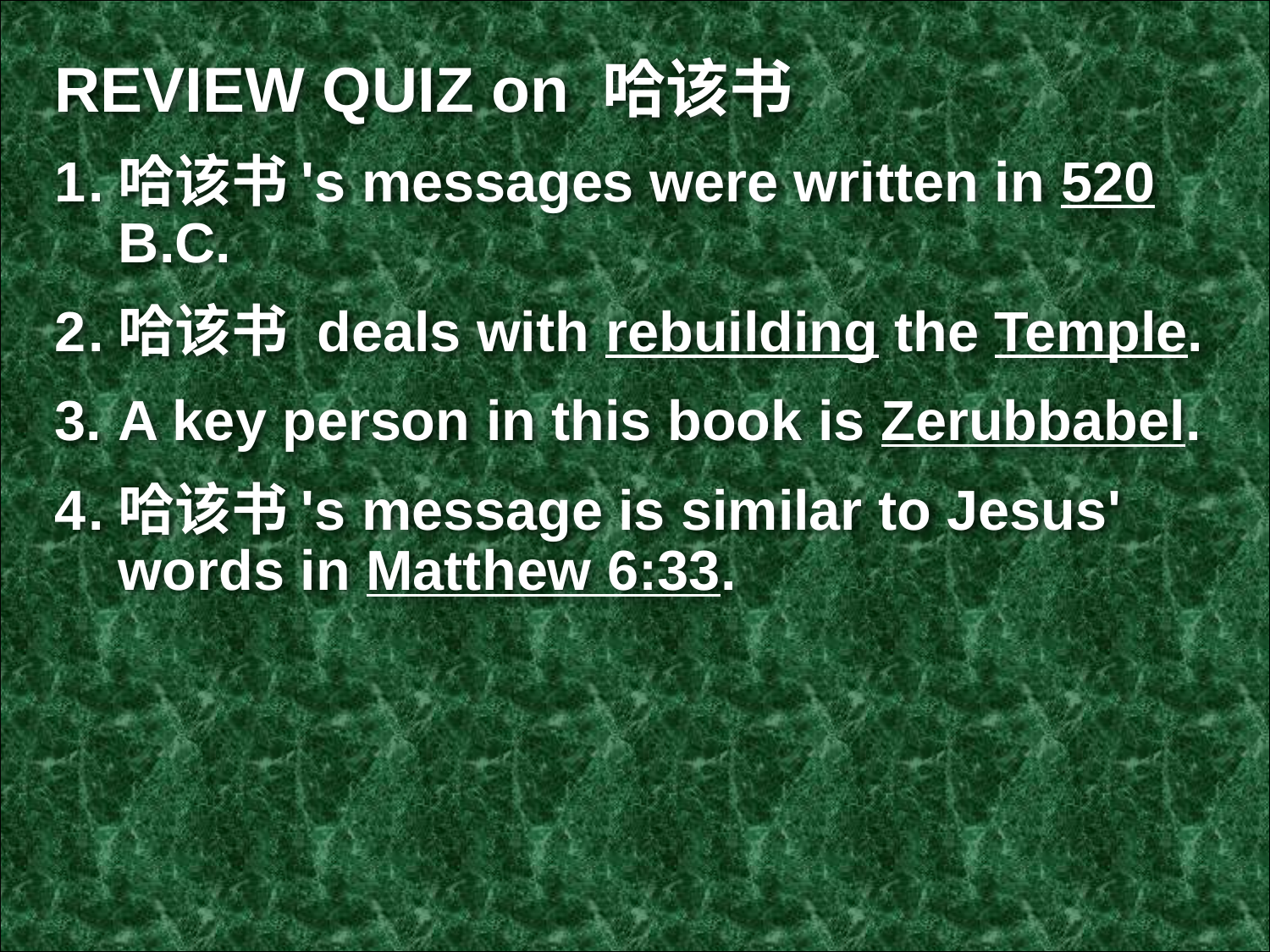

REVIEW QUIZ on 哈该书
哈该书's messages were written in 520 B.C.
哈该书 deals with rebuilding the Temple.
A key person in this book is Zerubbabel.
哈该书's message is similar to Jesus' words in Matthew 6:33.